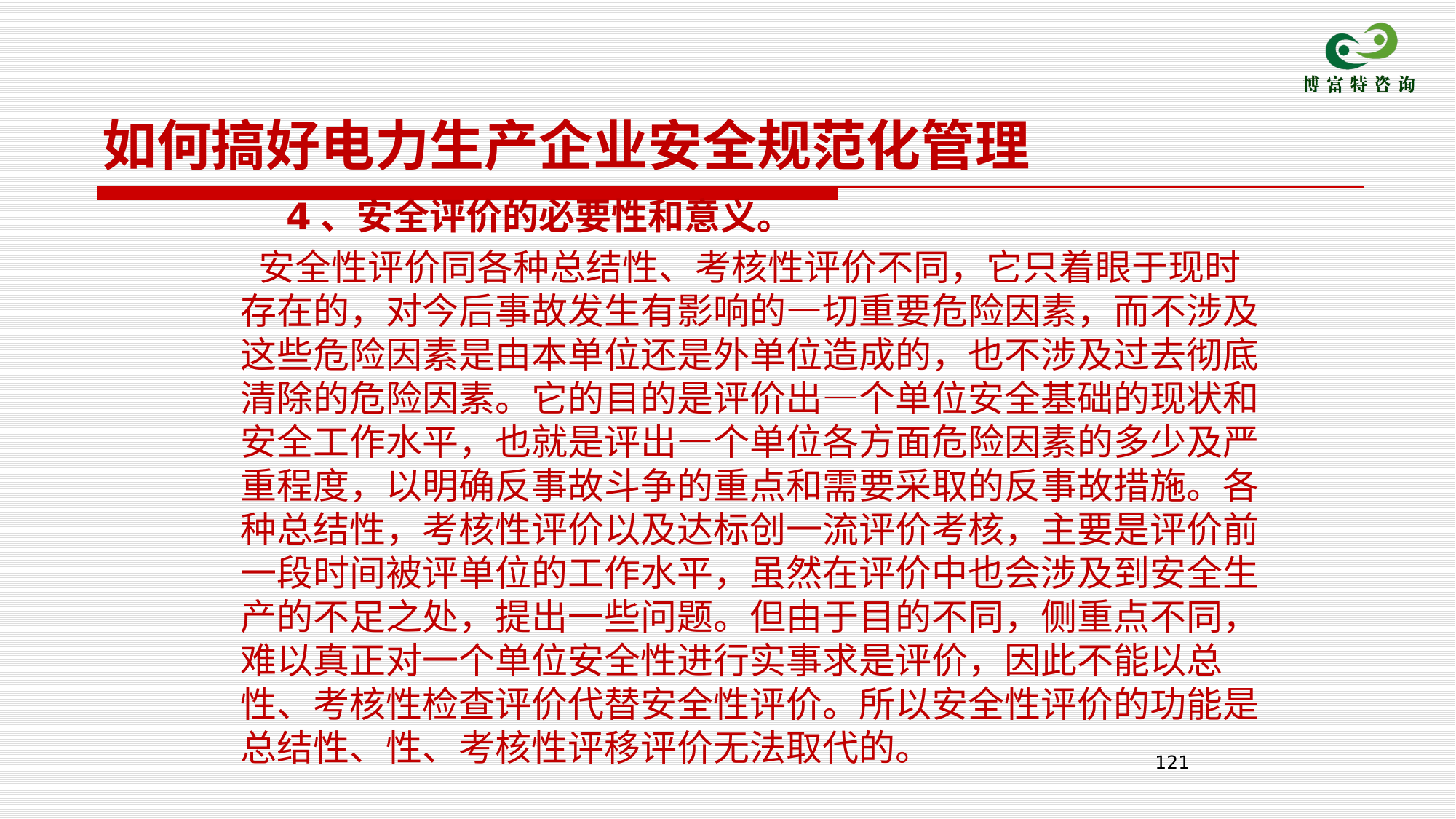

如何搞好电力生产企业安全规范化管理
        4、安全评价的必要性和意义。
        安全性评价同各种总结性、考核性评价不同，它只着眼于现时存在的，对今后事故发生有影响的—切重要危险因素，而不涉及这些危险因素是由本单位还是外单位造成的，也不涉及过去彻底清除的危险因素。它的目的是评价出—个单位安全基础的现状和安全工作水平，也就是评出—个单位各方面危险因素的多少及严重程度，以明确反事故斗争的重点和需要采取的反事故措施。各种总结性，考核性评价以及达标创一流评价考核，主要是评价前一段时间被评单位的工作水平，虽然在评价中也会涉及到安全生产的不足之处，提出一些问题。但由于目的不同，侧重点不同，难以真正对一个单位安全性进行实事求是评价，因此不能以总性、考核性检查评价代替安全性评价。所以安全性评价的功能是总结性、性、考核性评移评价无法取代的。

121